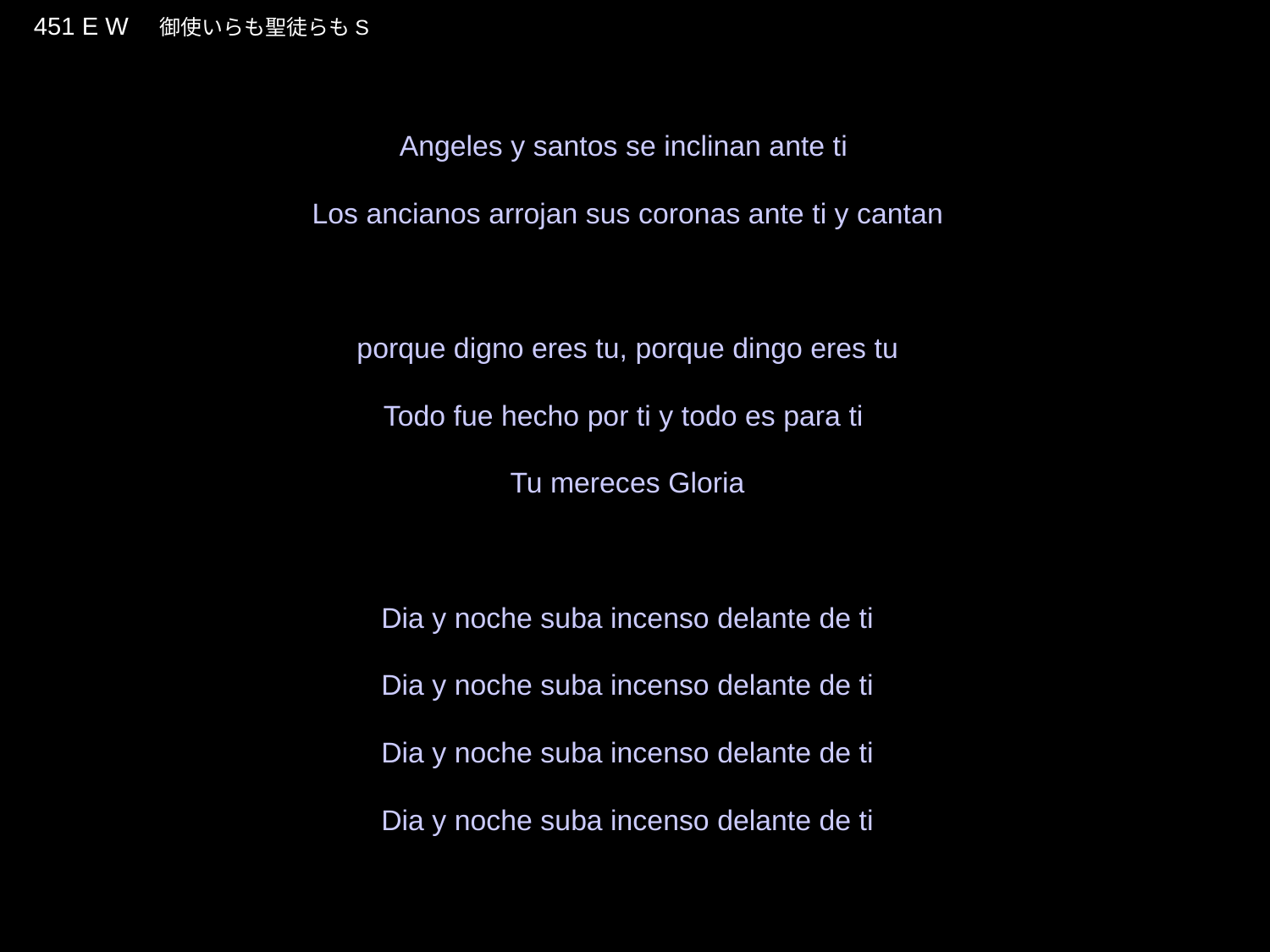

みつかいらもせいとらも
★W
451 E W　御使いらも聖徒らもS

★４
Angeles y santos se inclinan ante ti
Los ancianos arrojan sus coronas ante ti y cantan

porque digno eres tu, porque dingo eres tu
Todo fue hecho por ti y todo es para ti
Tu mereces Gloria

Dia y noche suba incenso delante de ti
Dia y noche suba incenso delante de ti
Dia y noche suba incenso delante de ti
Dia y noche suba incenso delante de ti